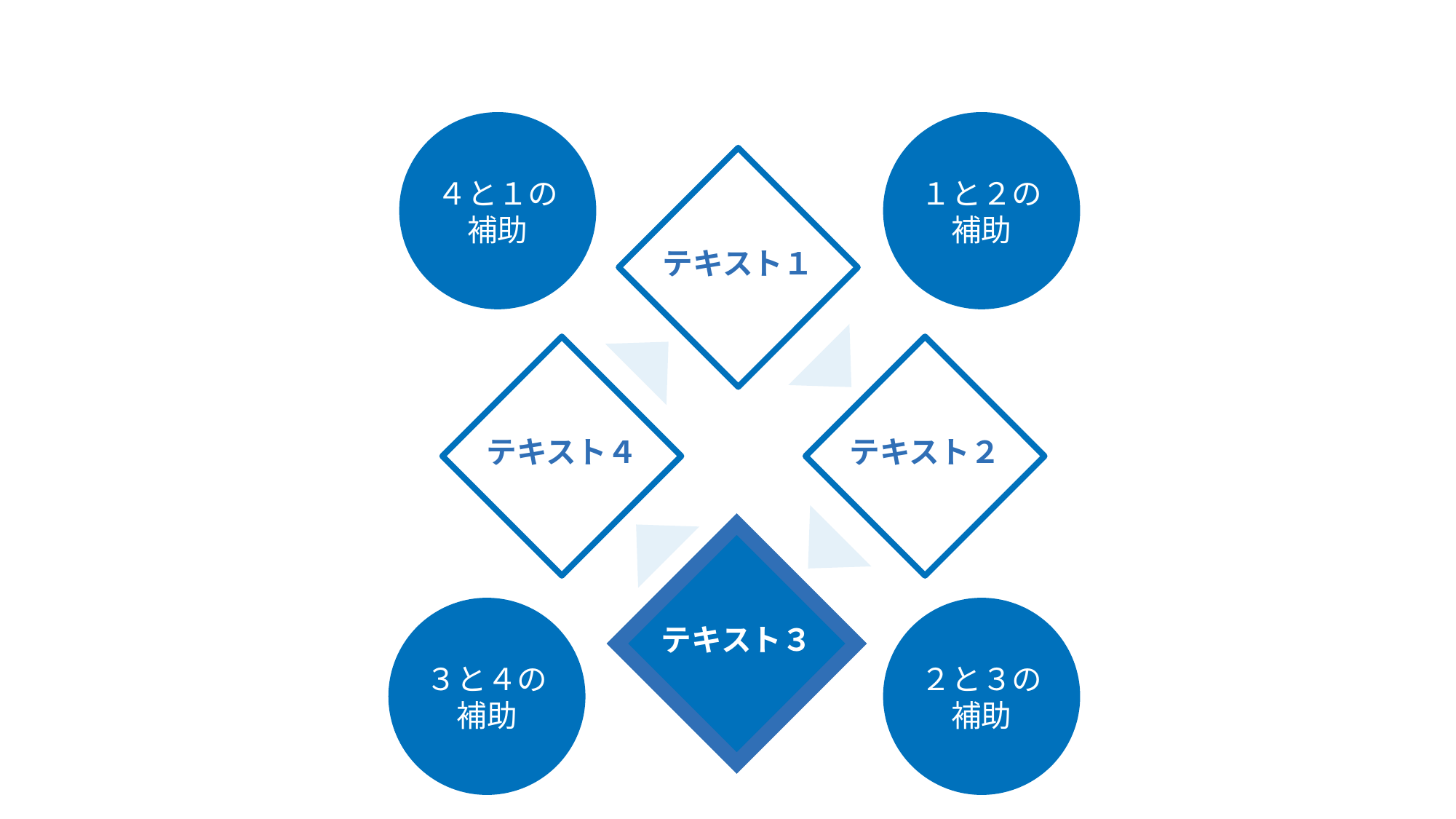

４と１の
補助
１と２の
補助

テキスト１

テキスト４
テキスト２

３と４の
補助
２と３の
補助
テキスト３